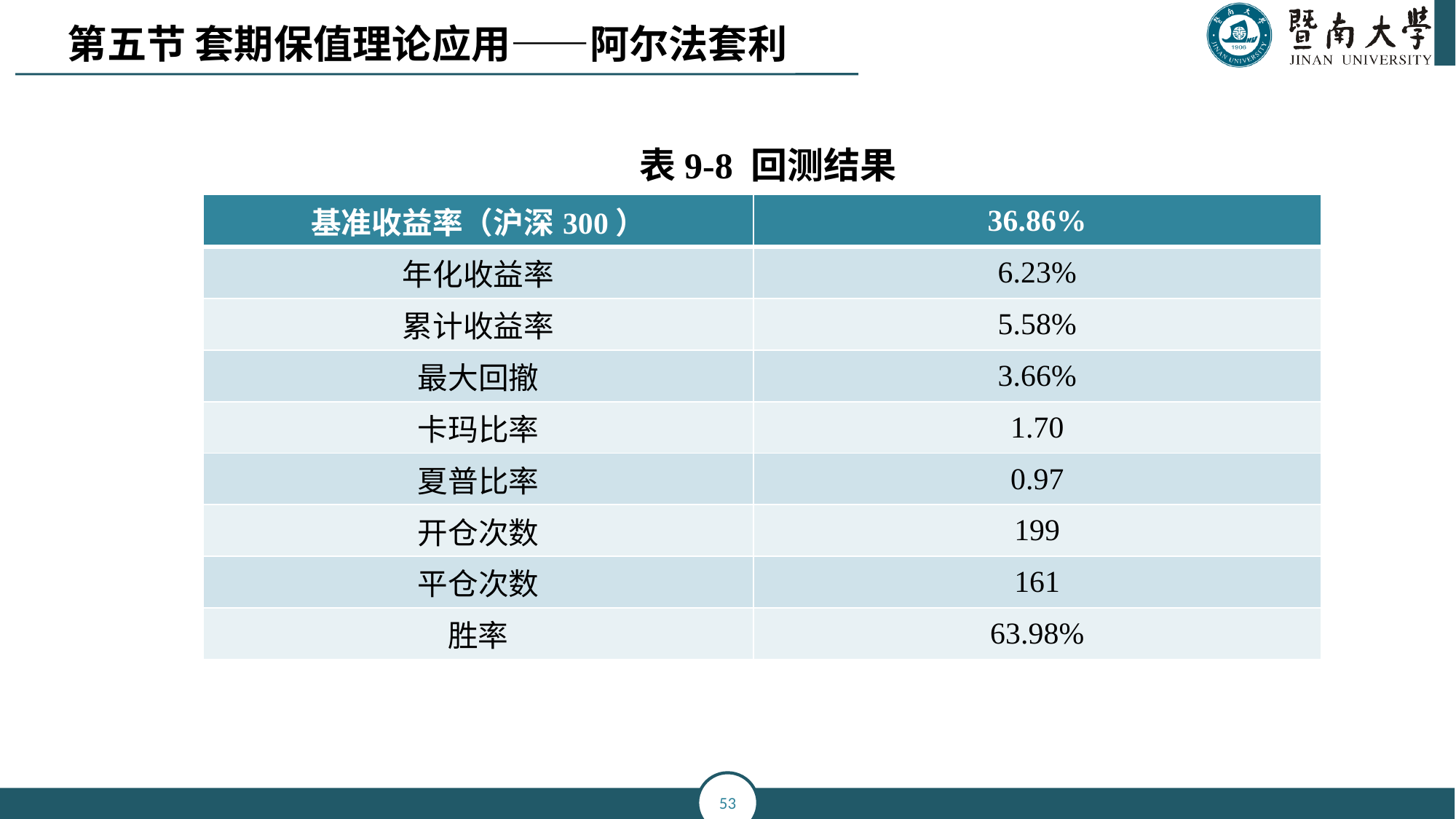

第五节 套期保值理论应用——阿尔法套利
表9-8 回测结果

| 基准收益率（沪深300） | 36.86% |
| --- | --- |
| 年化收益率 | 6.23% |
| 累计收益率 | 5.58% |
| 最大回撤 | 3.66% |
| 卡玛比率 | 1.70 |
| 夏普比率 | 0.97 |
| 开仓次数 | 199 |
| 平仓次数 | 161 |
| 胜率 | 63.98% |